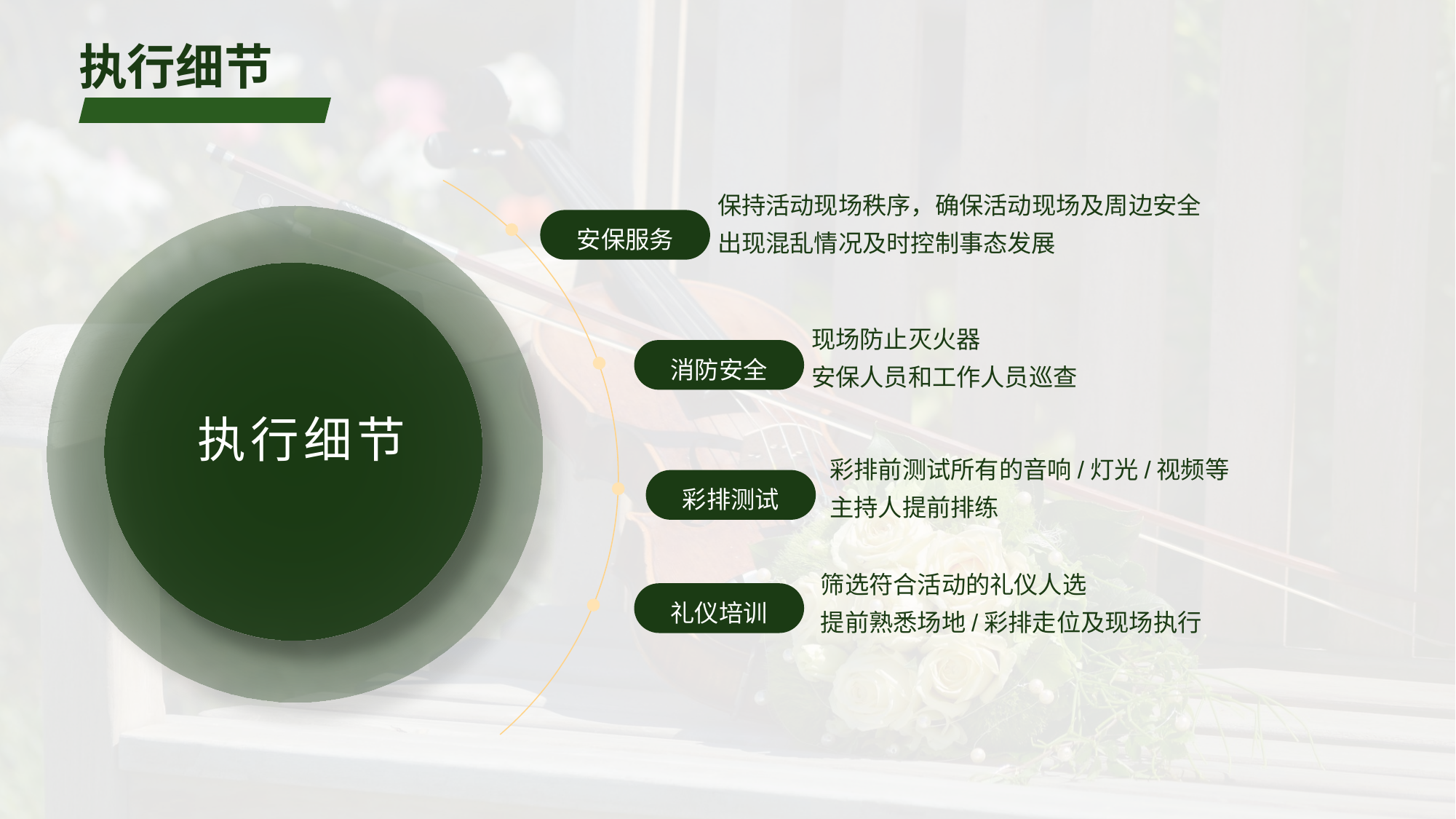

# 执行细节

保持活动现场秩序，确保活动现场及周边安全
出现混乱情况及时控制事态发展

执行细节
安保服务

现场防止灭火器
安保人员和工作人员巡查
消防安全

彩排前测试所有的音响/灯光/视频等
主持人提前排练
彩排测试

筛选符合活动的礼仪人选
提前熟悉场地/彩排走位及现场执行
礼仪培训